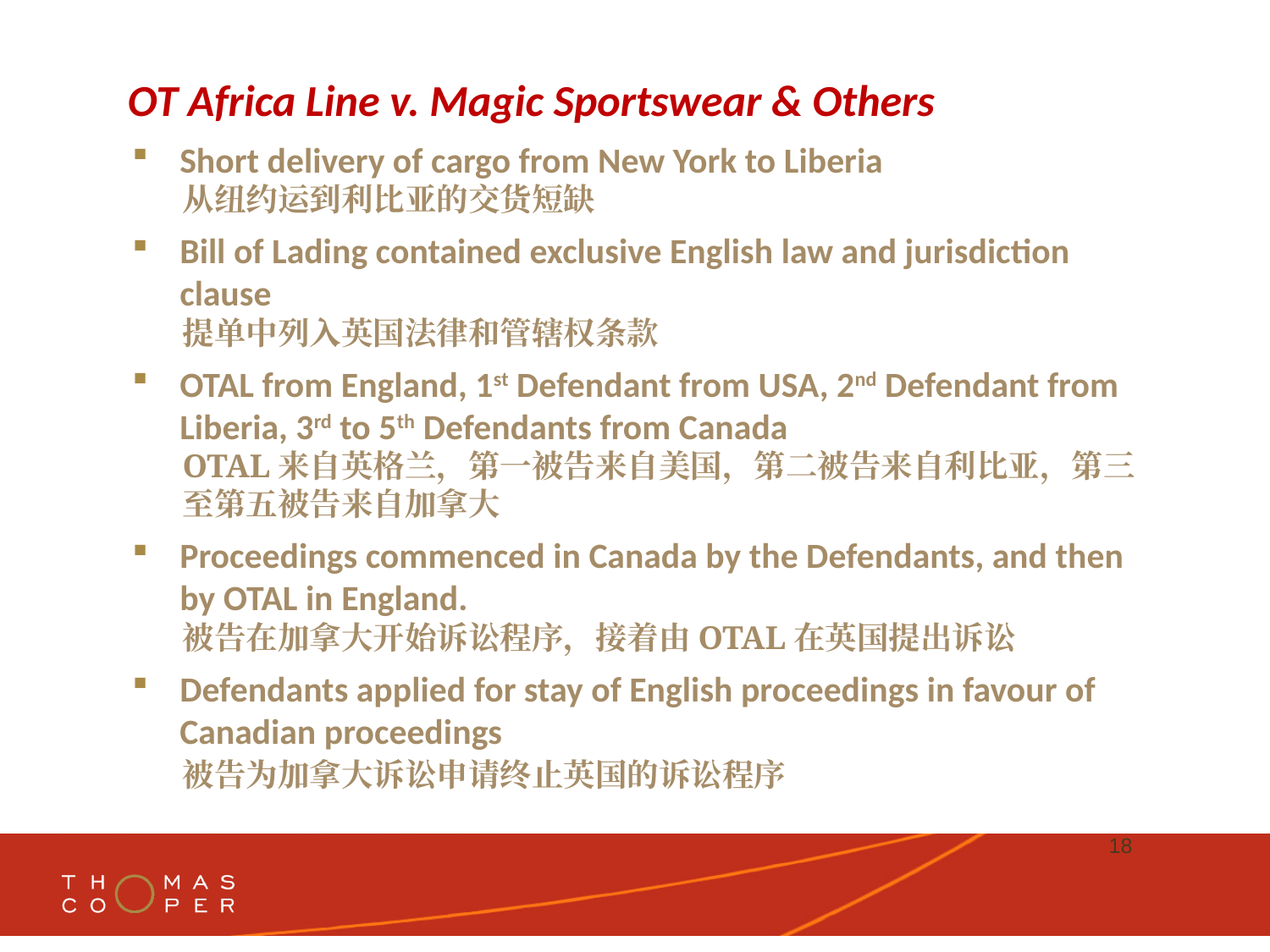

# OT Africa Line v. Magic Sportswear & Others
Short delivery of cargo from New York to Liberia
从纽约运到利比亚的交货短缺
Bill of Lading contained exclusive English law and jurisdiction clause
提单中列入英国法律和管辖权条款
OTAL from England, 1st Defendant from USA, 2nd Defendant from Liberia, 3rd to 5th Defendants from Canada
OTAL来自英格兰，第一被告来自美国，第二被告来自利比亚，第三至第五被告来自加拿大
Proceedings commenced in Canada by the Defendants, and then by OTAL in England.
被告在加拿大开始诉讼程序，接着由OTAL在英国提出诉讼
Defendants applied for stay of English proceedings in favour of Canadian proceedings
	被告为加拿大诉讼申请终止英国的诉讼程序
18